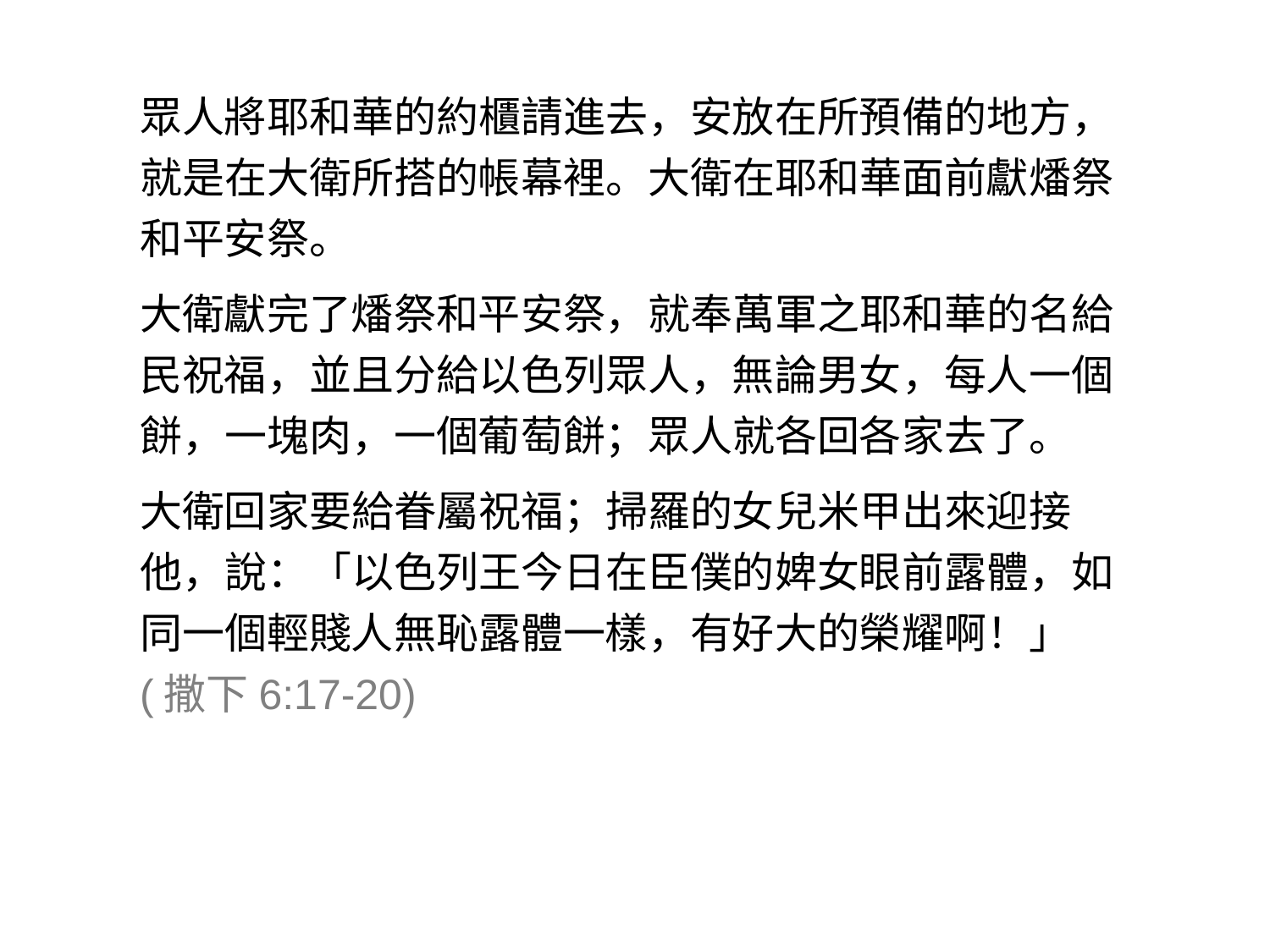

眾人將耶和華的約櫃請進去，安放在所預備的地方，就是在大衛所搭的帳幕裡。大衛在耶和華面前獻燔祭和平安祭。
大衛獻完了燔祭和平安祭，就奉萬軍之耶和華的名給民祝福，並且分給以色列眾人，無論男女，每人一個餅，一塊肉，一個葡萄餅；眾人就各回各家去了。
大衛回家要給眷屬祝福；掃羅的女兒米甲出來迎接他，說：「以色列王今日在臣僕的婢女眼前露體，如同一個輕賤人無恥露體一樣，有好大的榮耀啊！」(撒下6:17-20)